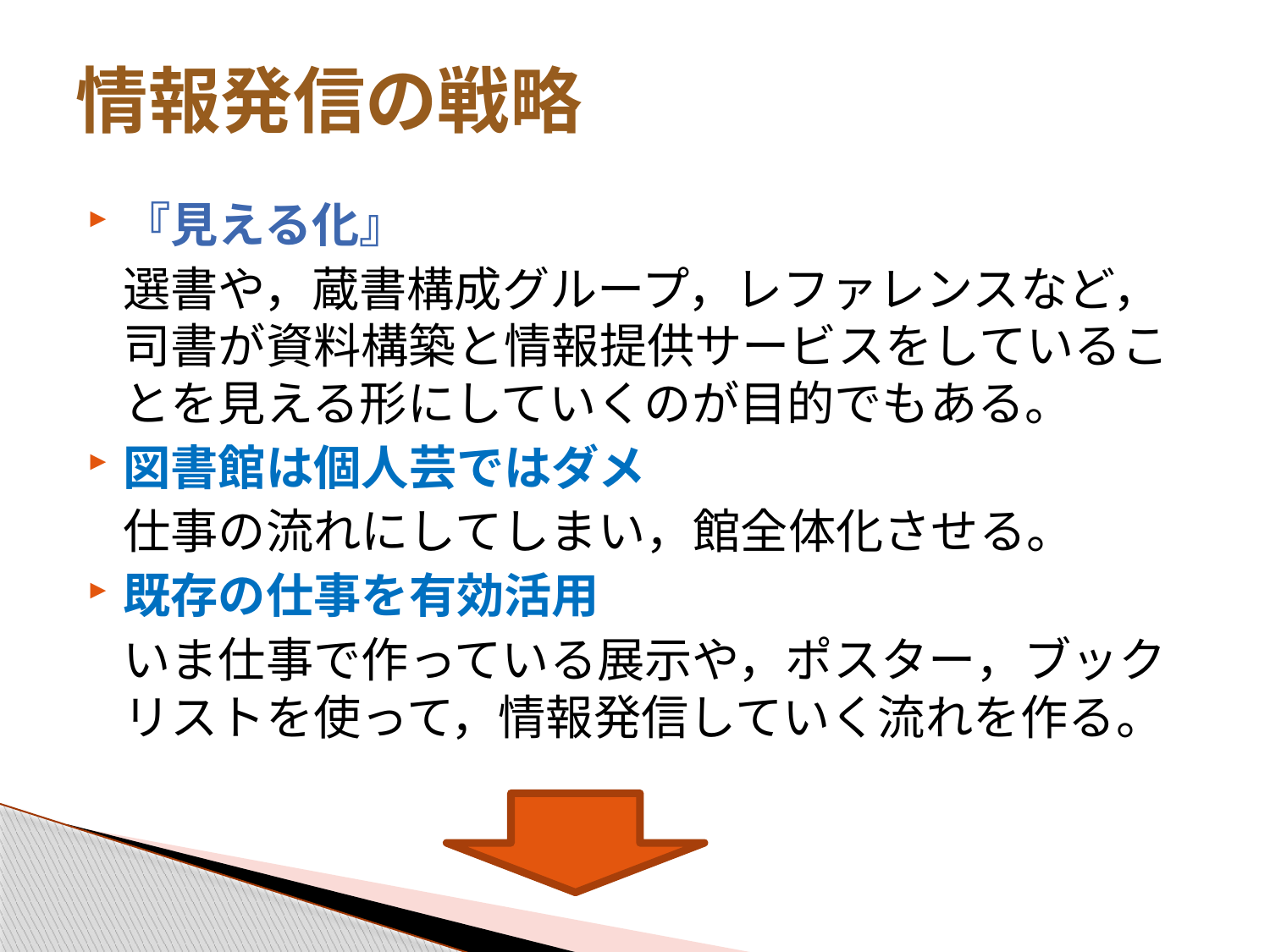

# 情報発信の戦略

『見える化』
	選書や，蔵書構成グループ，レファレンスなど，司書が資料構築と情報提供サービスをしていることを見える形にしていくのが目的でもある。
図書館は個人芸ではダメ
	仕事の流れにしてしまい，館全体化させる。
既存の仕事を有効活用
	いま仕事で作っている展示や，ポスター，ブックリストを使って，情報発信していく流れを作る。